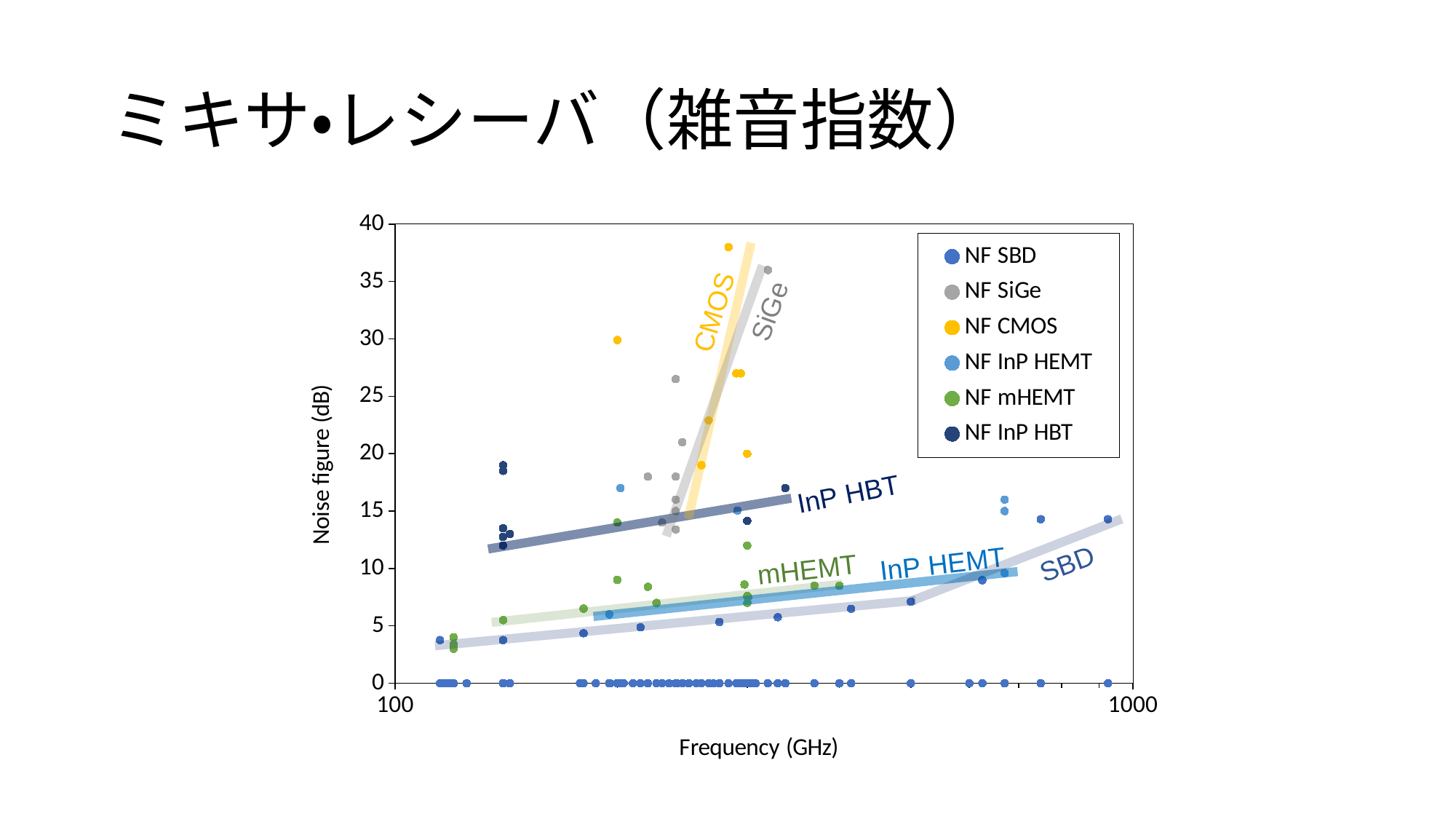

# ミキサ・レシーバ（雑音指数）

### Chart

| Category | NF SBD | NF SiGe | NF CMOS | NF InP HEMT | NF mHEMT | NF InP HBT |
|---|---|---|---|---|---|---|
SiGe
CMOS
InP HBT
InP HEMT
SBD
mHEMT